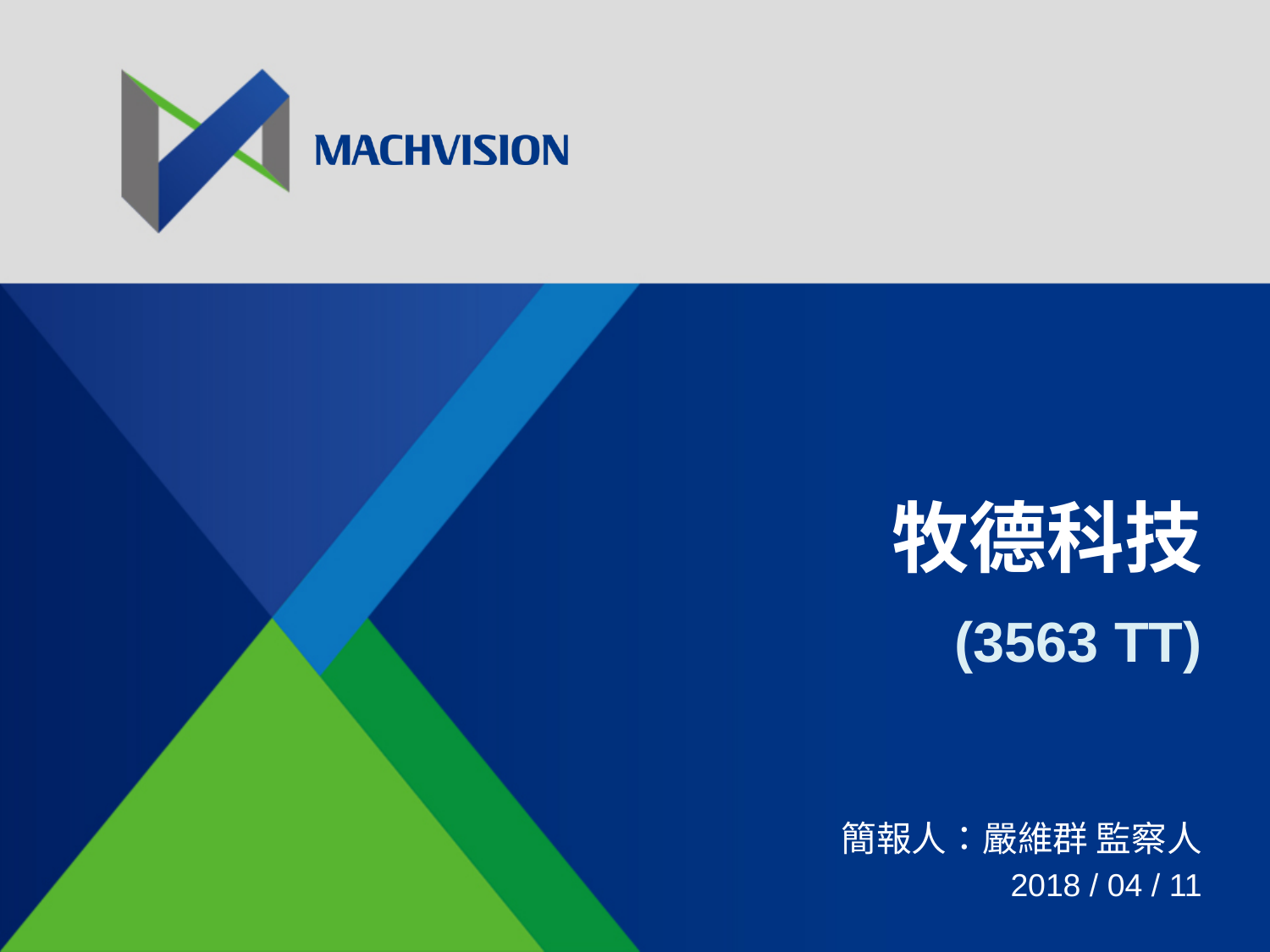

# 牧德科技
 (3563 TT)
簡報人：嚴維群 監察人
2018 / 04 / 11